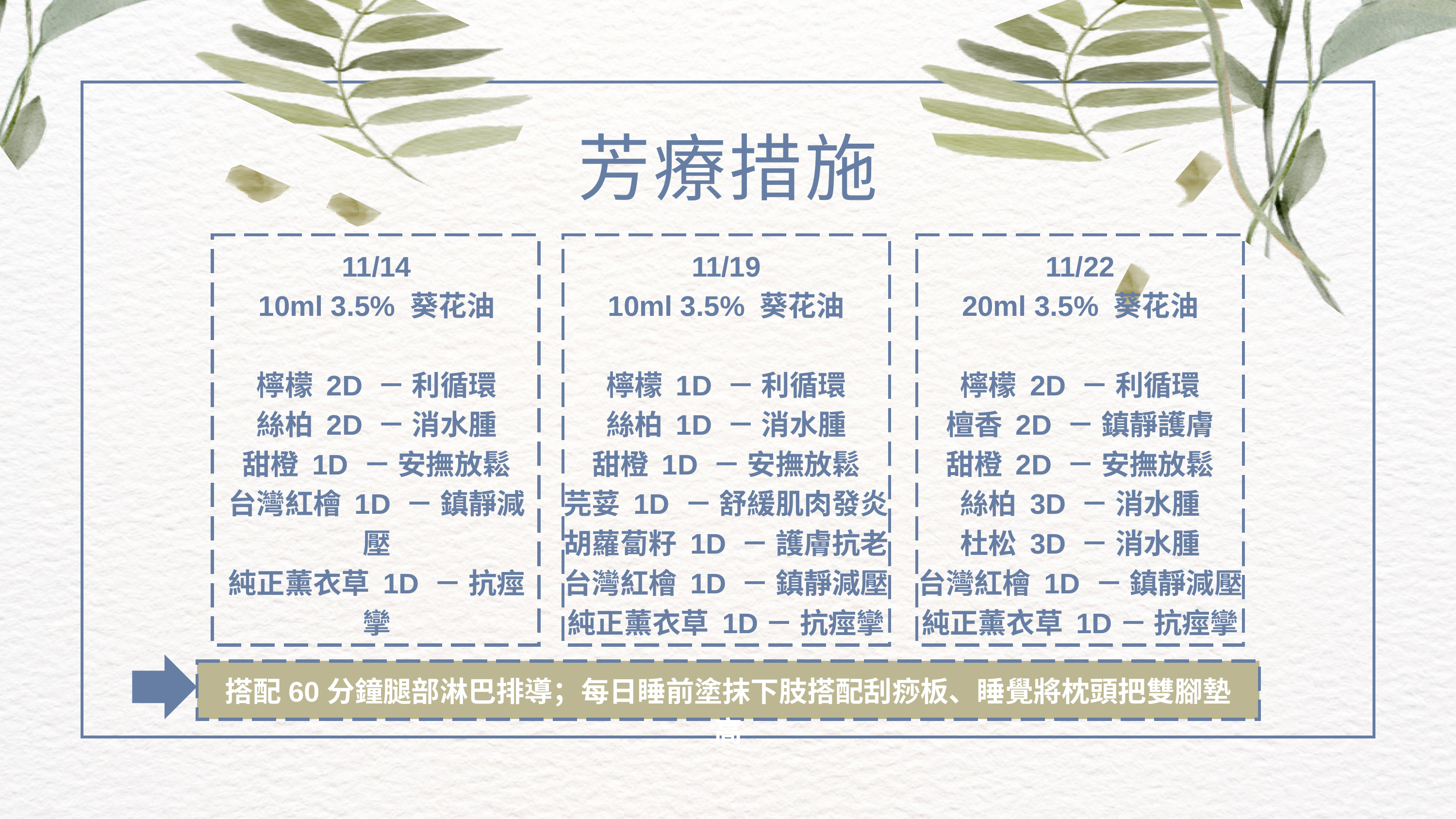

芳療措施

11/14
10ml 3.5% 葵花油

檸檬 2D － 利循環
絲柏 2D － 消水腫
甜橙 1D － 安撫放鬆
台灣紅檜 1D － 鎮靜減壓
純正薰衣草 1D － 抗痙攣
11/19
10ml 3.5% 葵花油

檸檬 1D － 利循環
絲柏 1D － 消水腫
甜橙 1D － 安撫放鬆
芫荽 1D － 舒緩肌肉發炎
胡蘿蔔籽 1D － 護膚抗老
台灣紅檜 1D － 鎮靜減壓
純正薰衣草 1D－ 抗痙攣
11/22
20ml 3.5% 葵花油

檸檬 2D － 利循環
檀香 2D － 鎮靜護膚
甜橙 2D － 安撫放鬆
絲柏 3D － 消水腫
杜松 3D － 消水腫
台灣紅檜 1D － 鎮靜減壓
純正薰衣草 1D－ 抗痙攣

搭配60分鐘腿部淋巴排導；每日睡前塗抹下肢搭配刮痧板、睡覺將枕頭把雙腳墊高